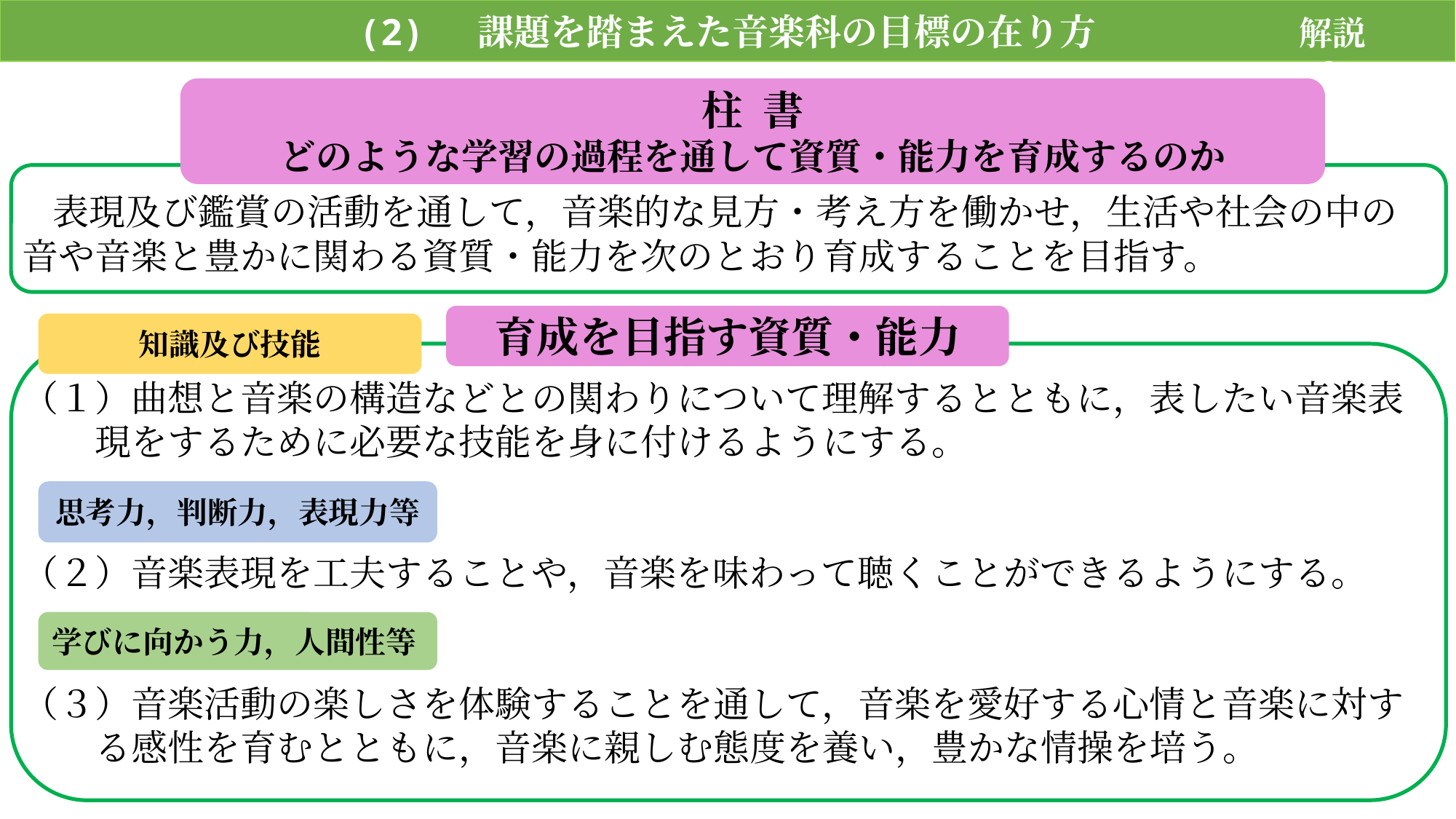

(2)  課題を踏まえた音楽科の目標の在り方
解説　p9
柱  書
どのような学習の過程を通して資質・能力を育成するのか

  表現及び鑑賞の活動を通して，音楽的な見方・考え方を働かせ，生活や社会の中の
音や音楽と豊かに関わる資質・能力を次のとおり育成することを目指す。

（１）曲想と音楽の構造などとの関わりについて理解するとともに，表したい音楽表
　　現をするために必要な技能を身に付けるようにする。

（２）音楽表現を工夫することや，音楽を味わって聴くことができるようにする。

（３）音楽活動の楽しさを体験することを通して，音楽を愛好する心情と音楽に対す
　　る感性を育むとともに，音楽に親しむ態度を養い，豊かな情操を培う。

育成を目指す資質・能力
知識及び技能

思考力，判断力，表現力等
学びに向かう力，人間性等